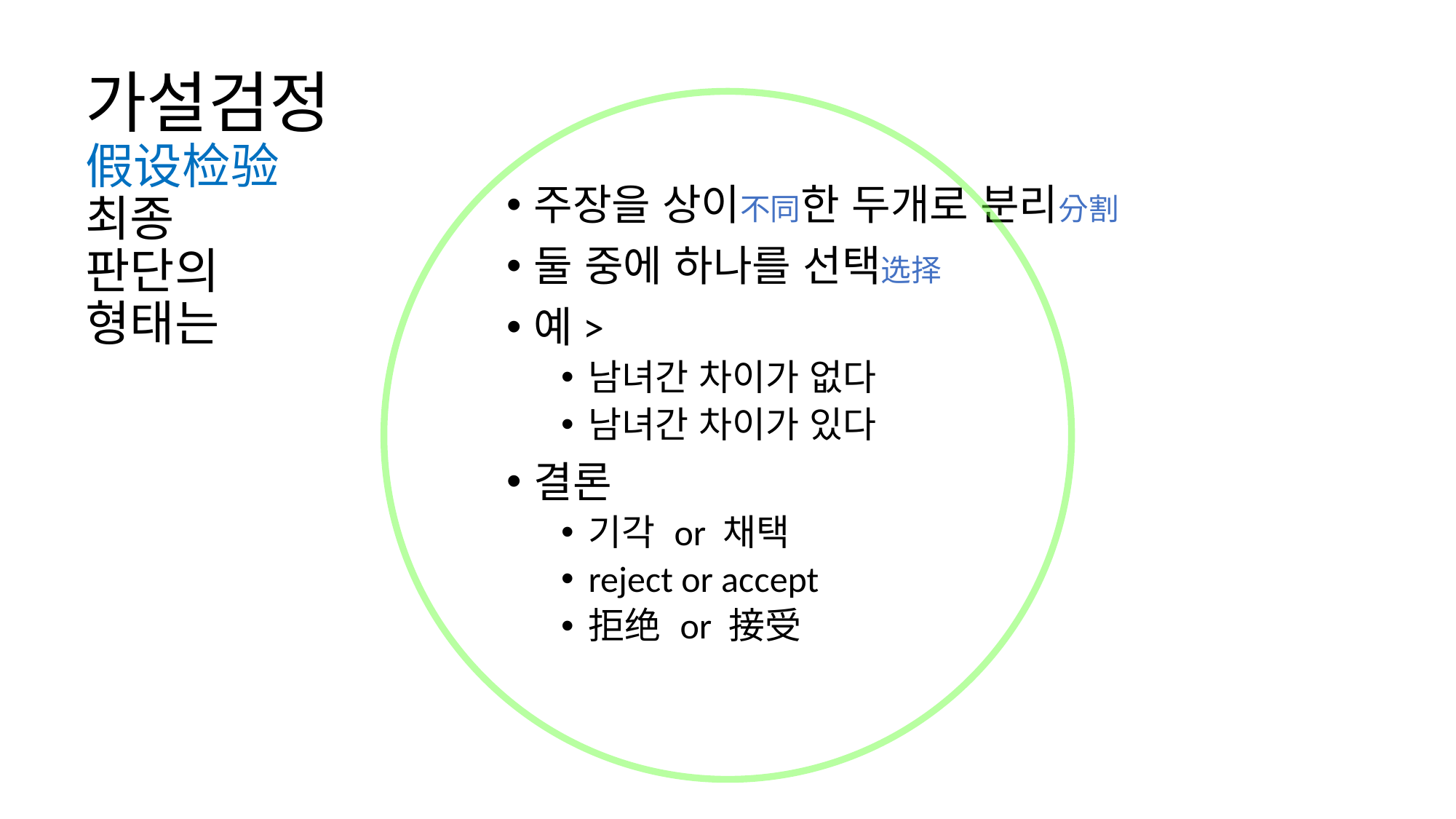

# 가설검정 假设检验 최종 판단의 형태는

주장을 상이不同한 두개로 분리分割
둘 중에 하나를 선택选择
예>
남녀간 차이가 없다
남녀간 차이가 있다
결론
기각 or 채택
reject or accept
拒绝 or 接受